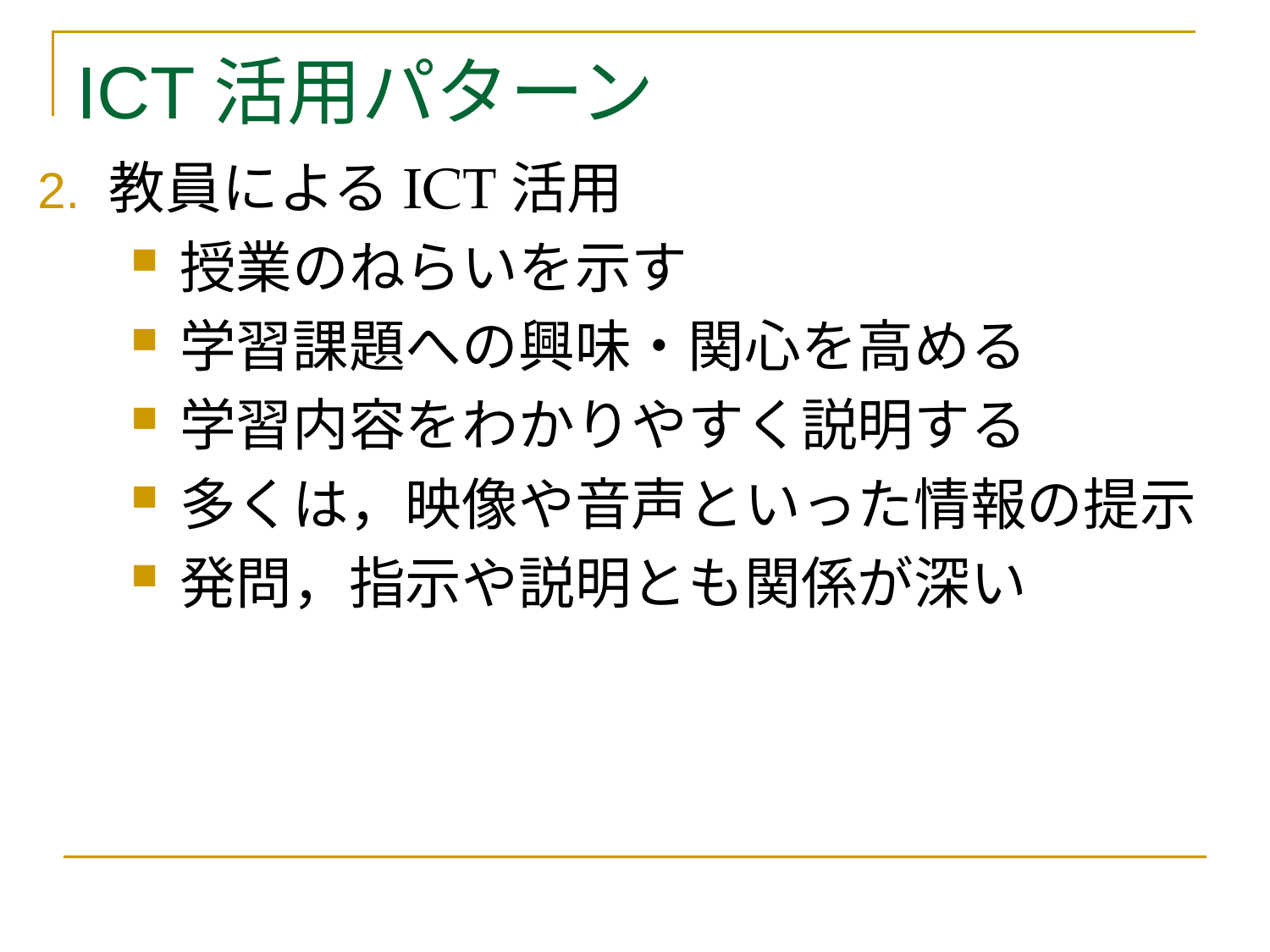

# ICT活用パターン
教員によるICT活用
授業のねらいを示す
学習課題への興味・関心を高める
学習内容をわかりやすく説明する
多くは，映像や音声といった情報の提示
発問，指示や説明とも関係が深い